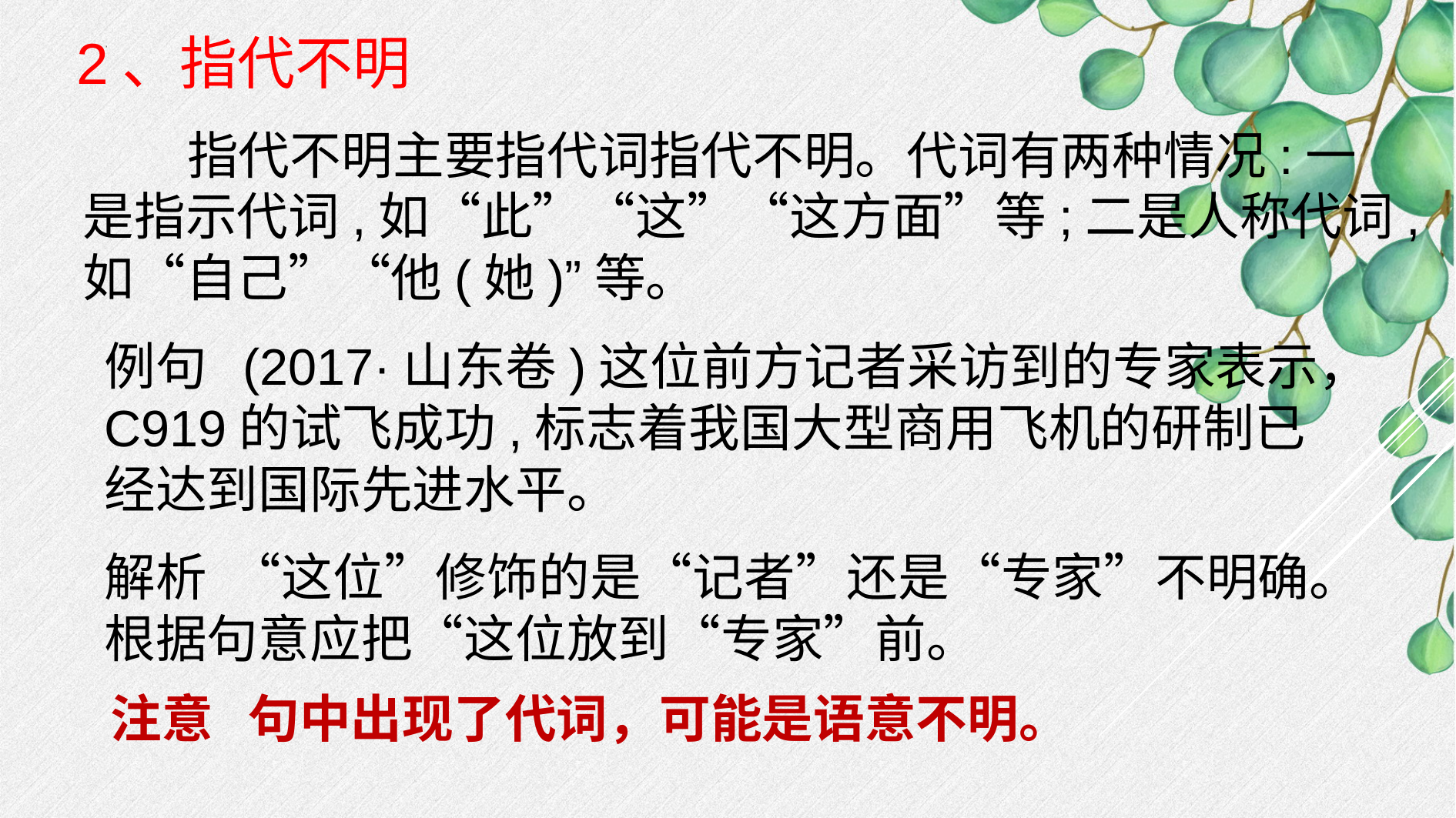

2、指代不明
        指代不明主要指代词指代不明。代词有两种情况:一是指示代词,如“此”“这”“这方面”等;二是人称代词,如“自己”“他(她)”等。
例句  (2017·山东卷)这位前方记者采访到的专家表示，C919的试飞成功,标志着我国大型商用飞机的研制已经达到国际先进水平。
解析  “这位”修饰的是“记者”还是“专家”不明确。根据句意应把“这位放到“专家”前。
注意   句中出现了代词，可能是语意不明。